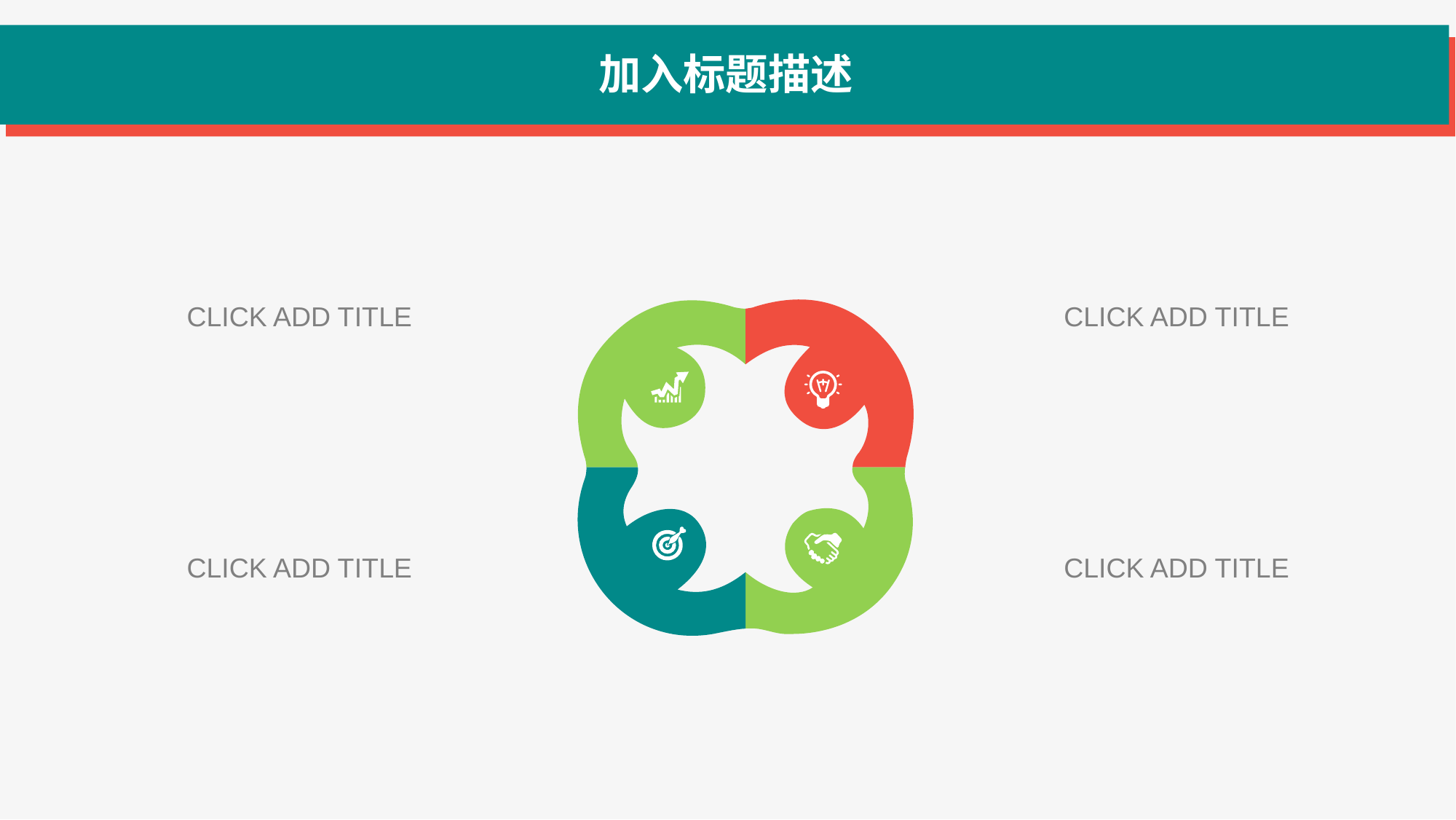

加入标题描述

CLICK ADD TITLE
CLICK ADD TITLE

CLICK ADD TITLE
CLICK ADD TITLE